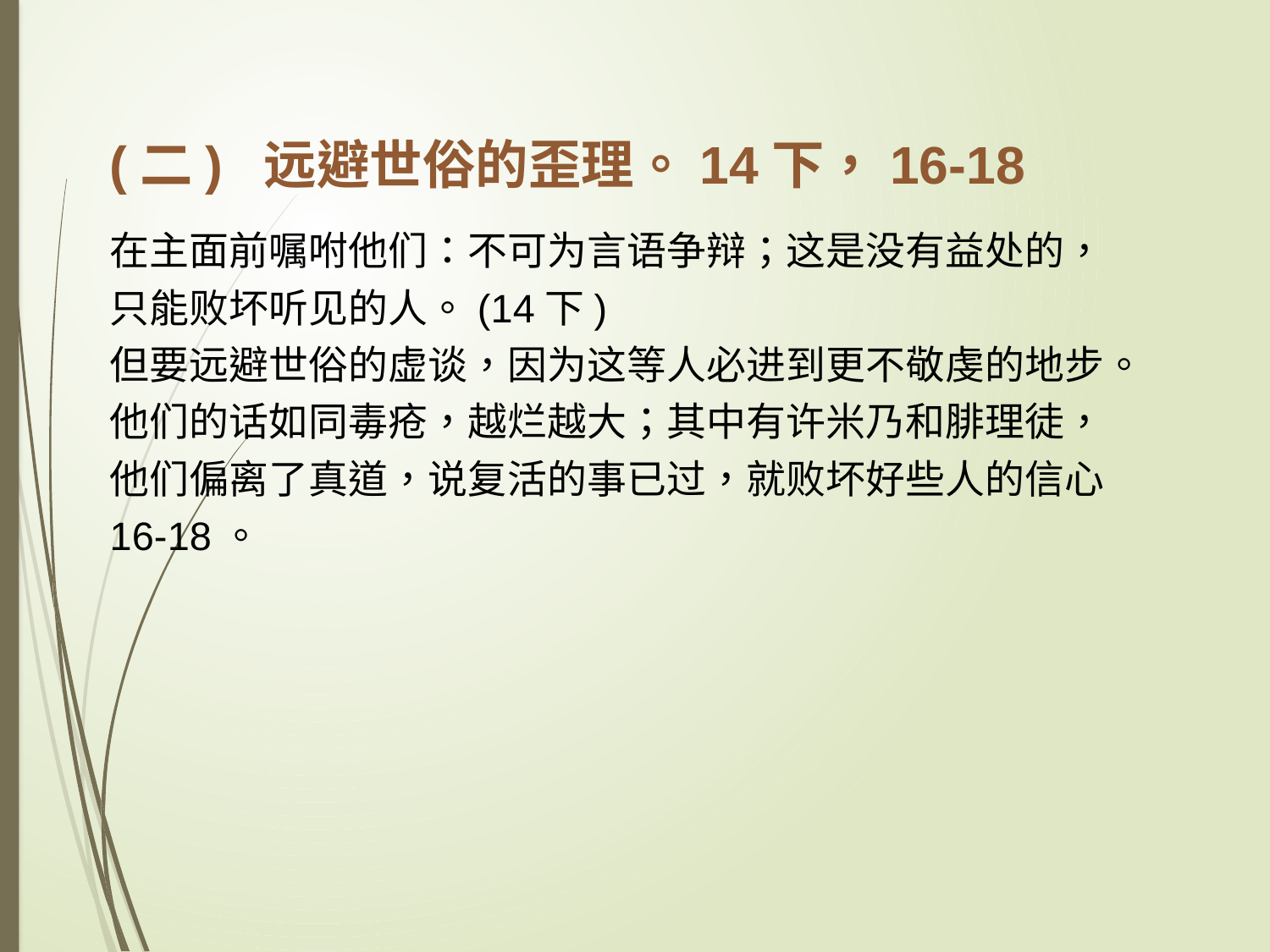

(二)	 远避世俗的歪理。14下，16-18
在主面前嘱咐他们：不可为言语争辩；这是没有益处的，
只能败坏听见的人。(14下)
但要远避世俗的虚谈，因为这等人必进到更不敬虔的地步。
他们的话如同毒疮，越烂越大；其中有许米乃和腓理徒，
他们偏离了真道，说复活的事已过，就败坏好些人的信心16-18。